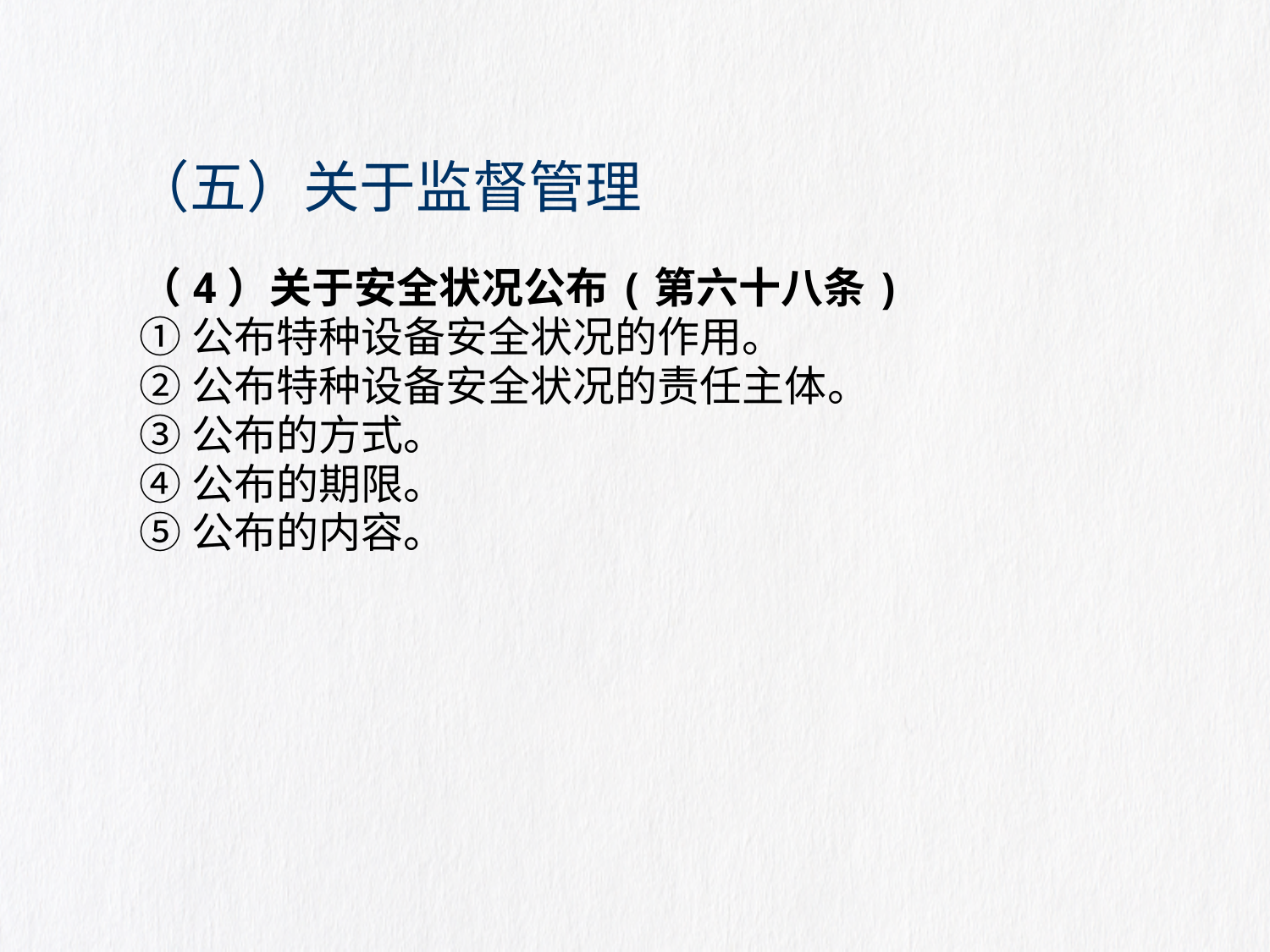

# （五）关于监督管理
（4）关于安全状况公布(第六十八条)
①公布特种设备安全状况的作用。
②公布特种设备安全状况的责任主体。
③公布的方式。
④公布的期限。
⑤公布的内容。
51